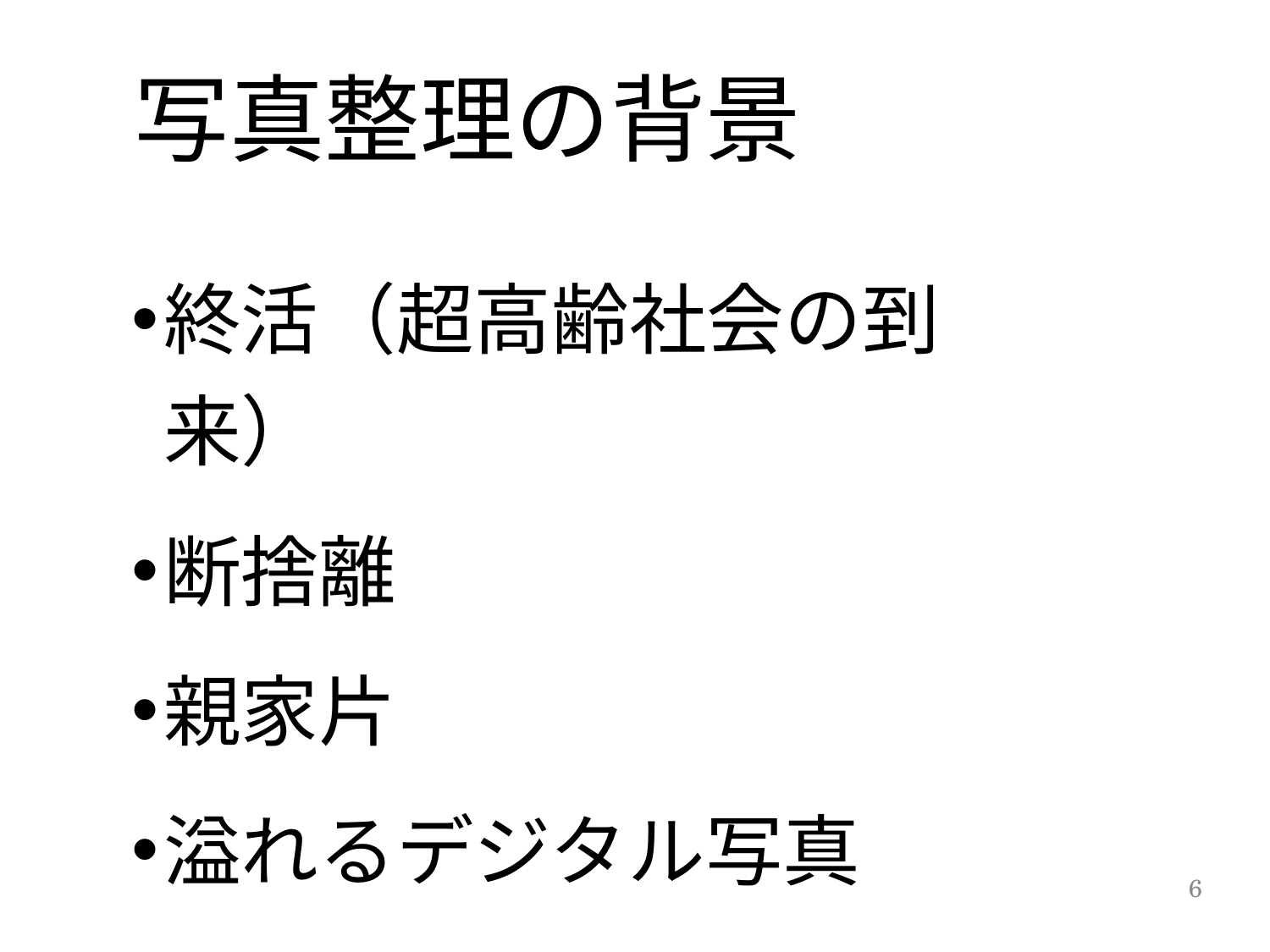

# 写真整理の背景
終活（超高齢社会の到来）
断捨離
親家片
溢れるデジタル写真

6